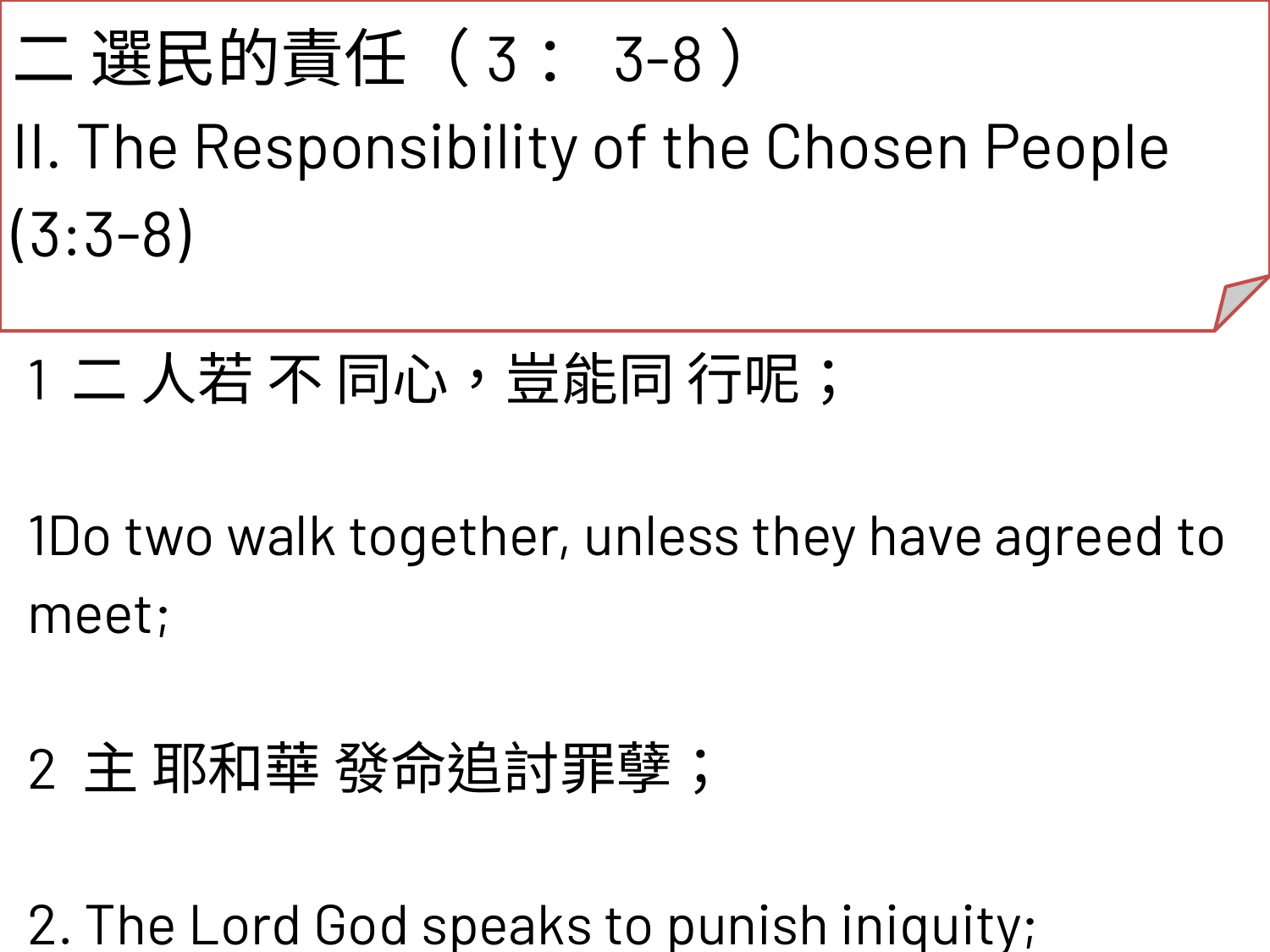

二 選民的責任（3：3-8）
II. The Responsibility of the Chosen People (3:3-8)
1 二 人若 不 同心，豈能同 行呢；

1Do two walk together, unless they have agreed to meet;

2 主 耶和華 發命追討罪孽；

2. The Lord God speaks to punish iniquity;